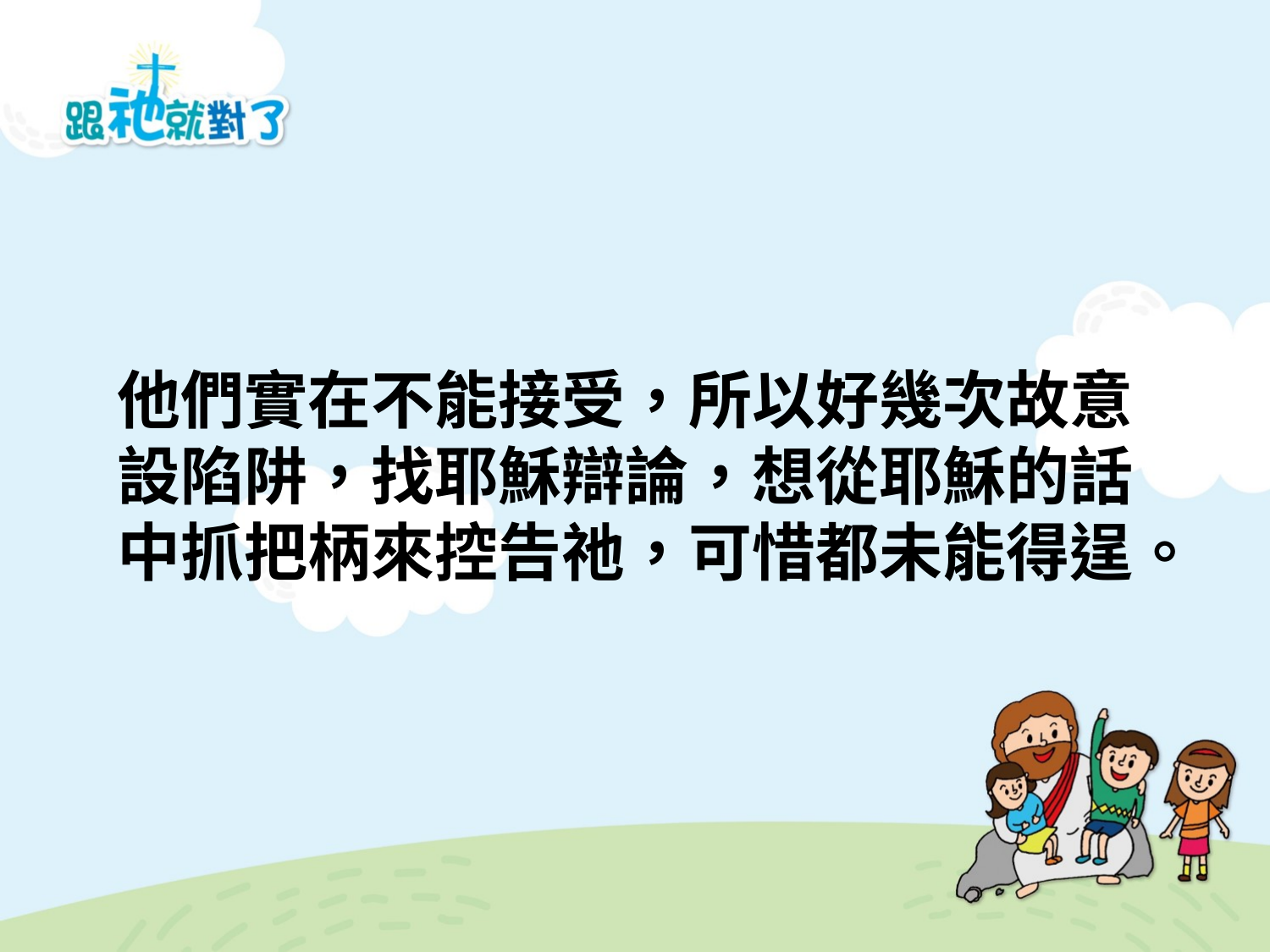

他們實在不能接受，所以好幾次故意設陷阱，找耶穌辯論，想從耶穌的話中抓把柄來控告祂，可惜都未能得逞。